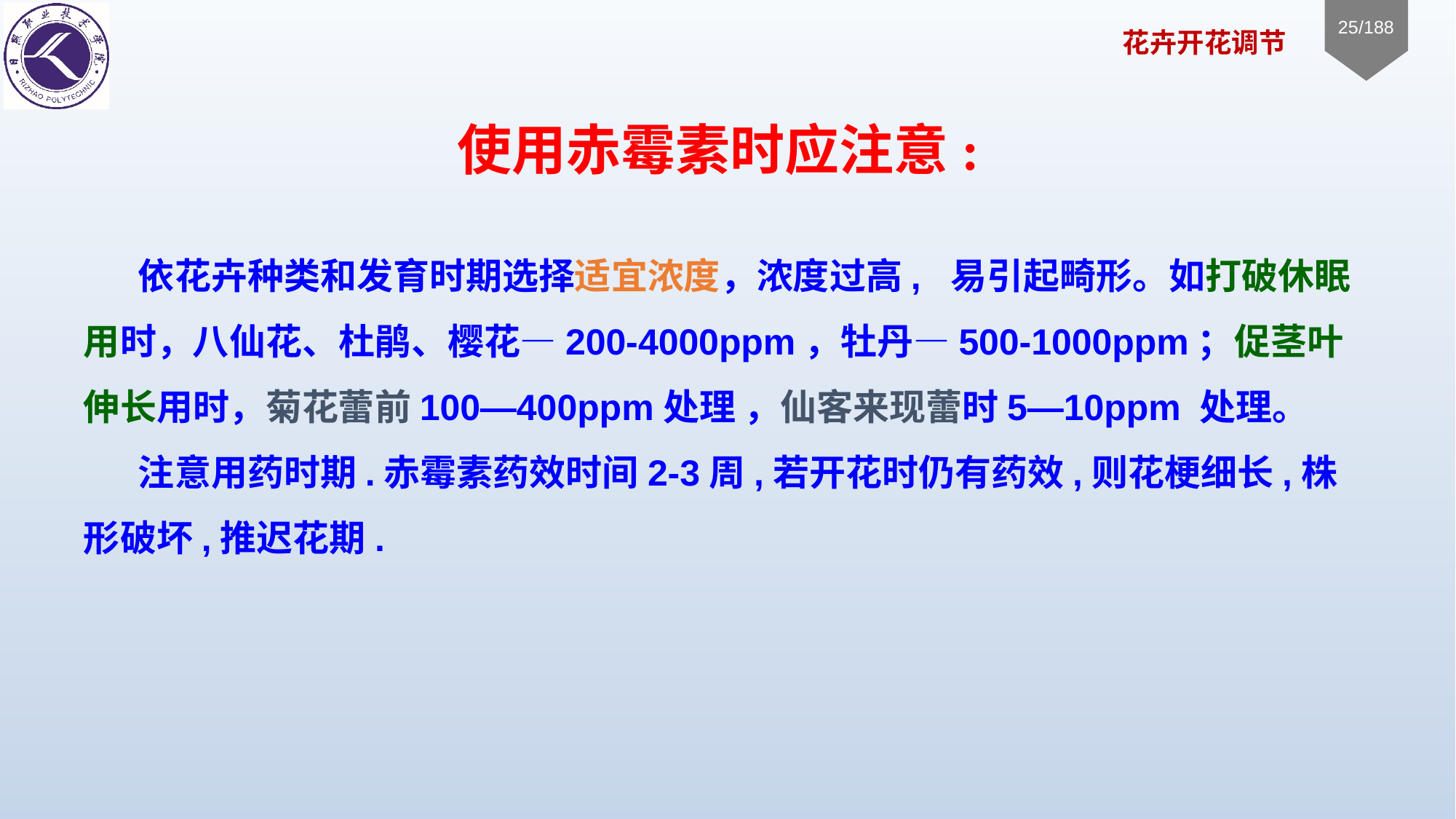

# 使用赤霉素时应注意:
依花卉种类和发育时期选择适宜浓度，浓度过高,  易引起畸形。如打破休眠用时，八仙花、杜鹃、樱花—200-4000ppm，牡丹—500-1000ppm；促茎叶伸长用时，菊花蕾前100—400ppm处理 ，仙客来现蕾时5—10ppm 处理。
注意用药时期.赤霉素药效时间2-3周,若开花时仍有药效,则花梗细长,株形破坏,推迟花期.